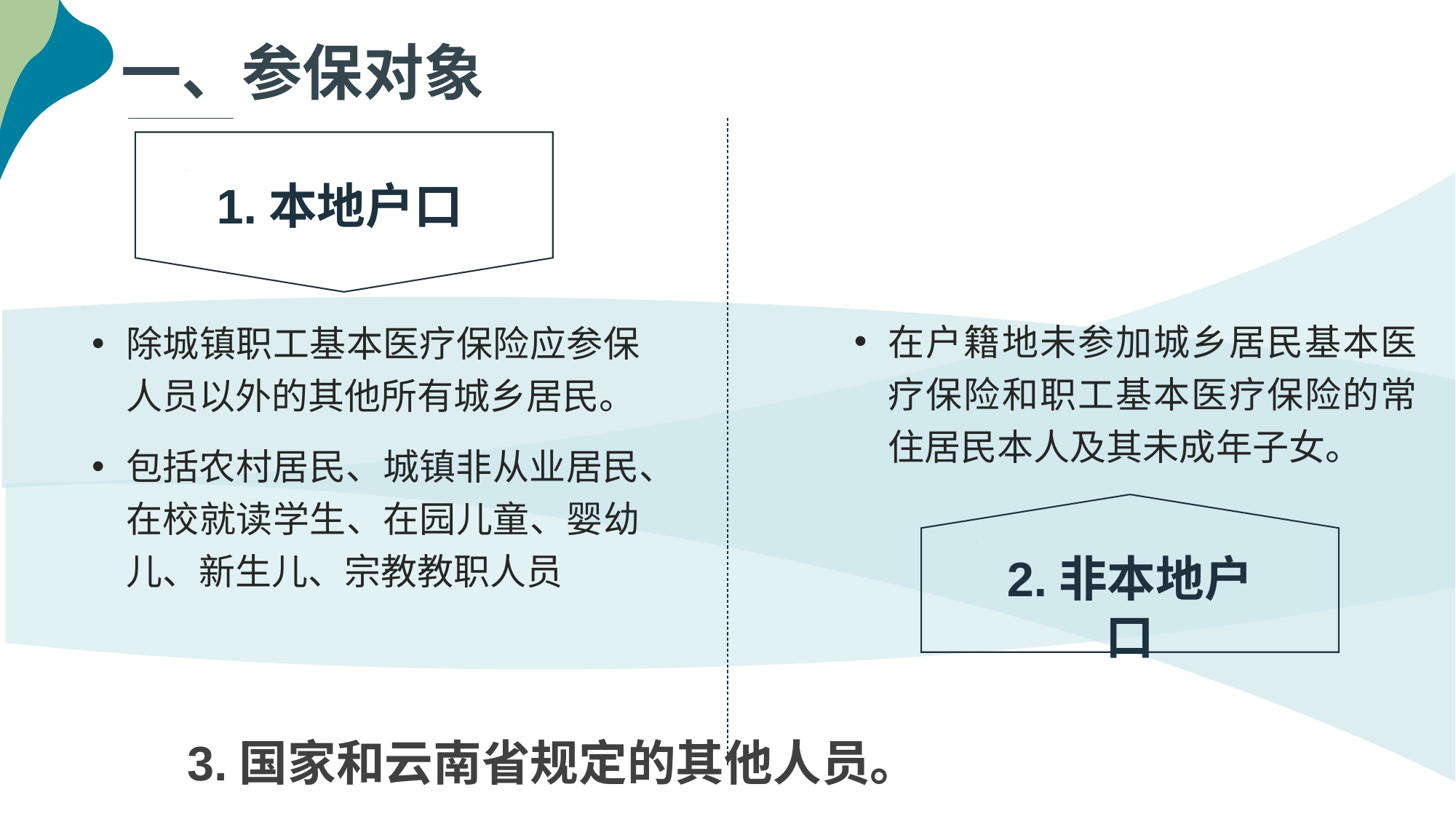

一、参保对象

1.本地户口
在户籍地未参加城乡居民基本医疗保险和职工基本医疗保险的常住居民本人及其未成年子女。
除城镇职工基本医疗保险应参保人员以外的其他所有城乡居民。
包括农村居民、城镇非从业居民、在校就读学生、在园儿童、婴幼儿、新生儿、宗教教职人员

2.非本地户口
3.国家和云南省规定的其他人员。